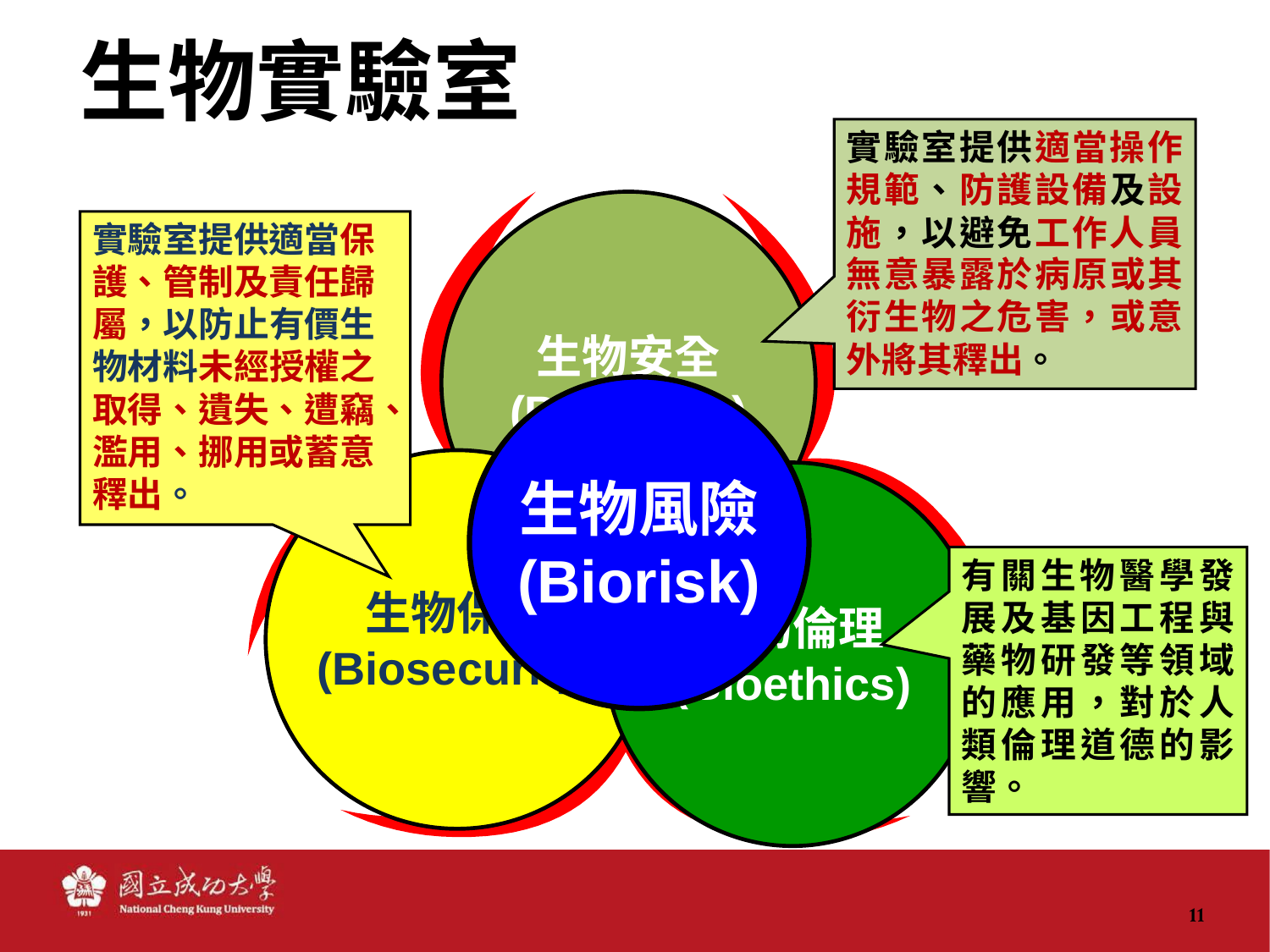

# 生物實驗室
實驗室提供適當操作規範、防護設備及設施，以避免工作人員無意暴露於病原或其衍生物之危害，或意外將其釋出。
生物安全
(Biosafety)
☣
實驗室提供適當保護、管制及責任歸屬，以防止有價生物材料未經授權之取得、遺失、遭竊、濫用、挪用或蓄意釋出。
生物保全
(Biosecurity)
生物風險
(Biorisk)
生物倫理
(Bioethics)
有關生物醫學發展及基因工程與藥物研發等領域的應用，對於人類倫理道德的影響。
11